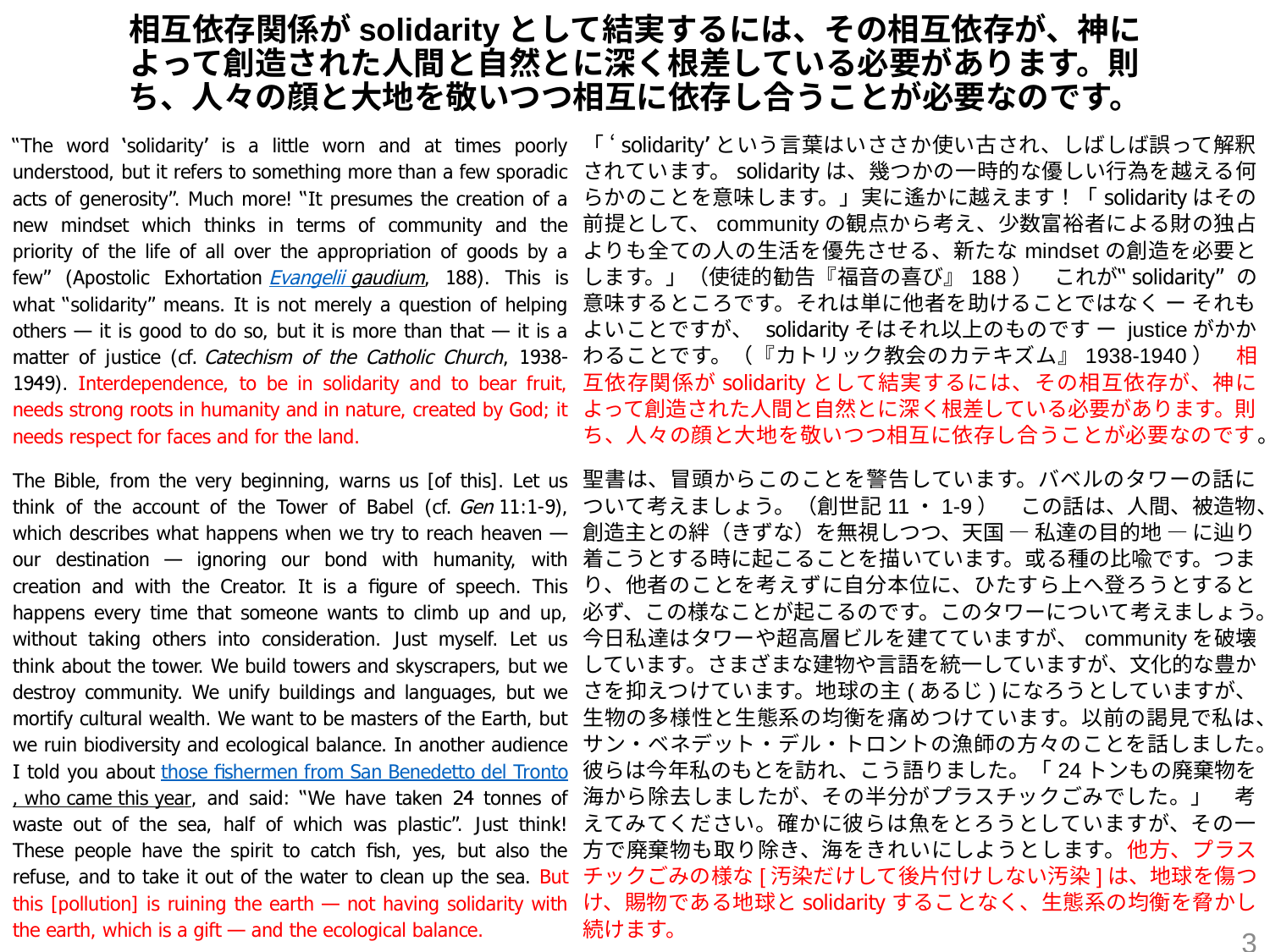

# 相互依存関係がsolidarityとして結実するには、その相互依存が、神によって創造された人間と自然とに深く根差している必要があります。則ち、人々の顔と大地を敬いつつ相互に依存し合うことが必要なのです。
“The word ‘solidarity’ is a little worn and at times poorly understood, but it refers to something more than a few sporadic acts of generosity”. Much more! “It presumes the creation of a new mindset which thinks in terms of community and the priority of the life of all over the appropriation of goods by a few” (Apostolic Exhortation Evangelii gaudium, 188). This is what “solidarity” means. It is not merely a question of helping others — it is good to do so, but it is more than that — it is a matter of justice (cf. Catechism of the Catholic Church, 1938-1949). Interdependence, to be in solidarity and to bear fruit, needs strong roots in humanity and in nature, created by God; it needs respect for faces and for the land.
The Bible, from the very beginning, warns us [of this]. Let us think of the account of the Tower of Babel (cf. Gen 11:1-9), which describes what happens when we try to reach heaven — our destination — ignoring our bond with humanity, with creation and with the Creator. It is a figure of speech. This happens every time that someone wants to climb up and up, without taking others into consideration. Just myself. Let us think about the tower. We build towers and skyscrapers, but we destroy community. We unify buildings and languages, but we mortify cultural wealth. We want to be masters of the Earth, but we ruin biodiversity and ecological balance. In another audience I told you about those fishermen from San Benedetto del Tronto, who came this year, and said: “We have taken 24 tonnes of waste out of the sea, half of which was plastic”. Just think! These people have the spirit to catch fish, yes, but also the refuse, and to take it out of the water to clean up the sea. But this [pollution] is ruining the earth — not having solidarity with the earth, which is a gift — and the ecological balance.

「 ‘solidarity’という言葉はいささか使い古され、しばしば誤って解釈されています。solidarityは、幾つかの一時的な優しい行為を越える何らかのことを意味します。」実に遙かに越えます！「solidarityはその前提として、communityの観点から考え、少数富裕者による財の独占よりも全ての人の生活を優先させる、新たなmindsetの創造を必要とします。」（使徒的勧告『福音の喜び』188）　これが“solidarity” の意味するところです。それは単に他者を助けることではなく ー それもよいことですが、 solidarityそはそれ以上のものです ー justiceがかかわることです。（『カトリック教会のカテキズム』1938-1940）　相互依存関係がsolidarityとして結実するには、その相互依存が、神によって創造された人間と自然とに深く根差している必要があります。則ち、人々の顔と大地を敬いつつ相互に依存し合うことが必要なのです。
聖書は、冒頭からこのことを警告しています。バベルのタワーの話について考えましょう。（創世記11・1-9）　この話は、人間、被造物、創造主との絆（きずな）を無視しつつ、天国 ― 私達の目的地 ― に辿り着こうとする時に起こることを描いています。或る種の比喩です。つまり、他者のことを考えずに自分本位に、ひたすら上へ登ろうとすると必ず、この様なことが起こるのです。このタワーについて考えましょう。今日私達はタワーや超高層ビルを建てていますが、communityを破壊しています。さまざまな建物や言語を統一していますが、文化的な豊かさを抑えつけています。地球の主(あるじ)になろうとしていますが、生物の多様性と生態系の均衡を痛めつけています。以前の謁見で私は、サン・ベネデット・デル・トロントの漁師の方々のことを話しました。彼らは今年私のもとを訪れ、こう語りました。「24トンもの廃棄物を海から除去しましたが、その半分がプラスチックごみでした。」　考えてみてください。確かに彼らは魚をとろうとしていますが、その一方で廃棄物も取り除き、海をきれいにしようとします。他方、プラスチックごみの様な[汚染だけして後片付けしない汚染]は、地球を傷つけ、賜物である地球とsolidarityすることなく、生態系の均衡を脅かし続けます。

3